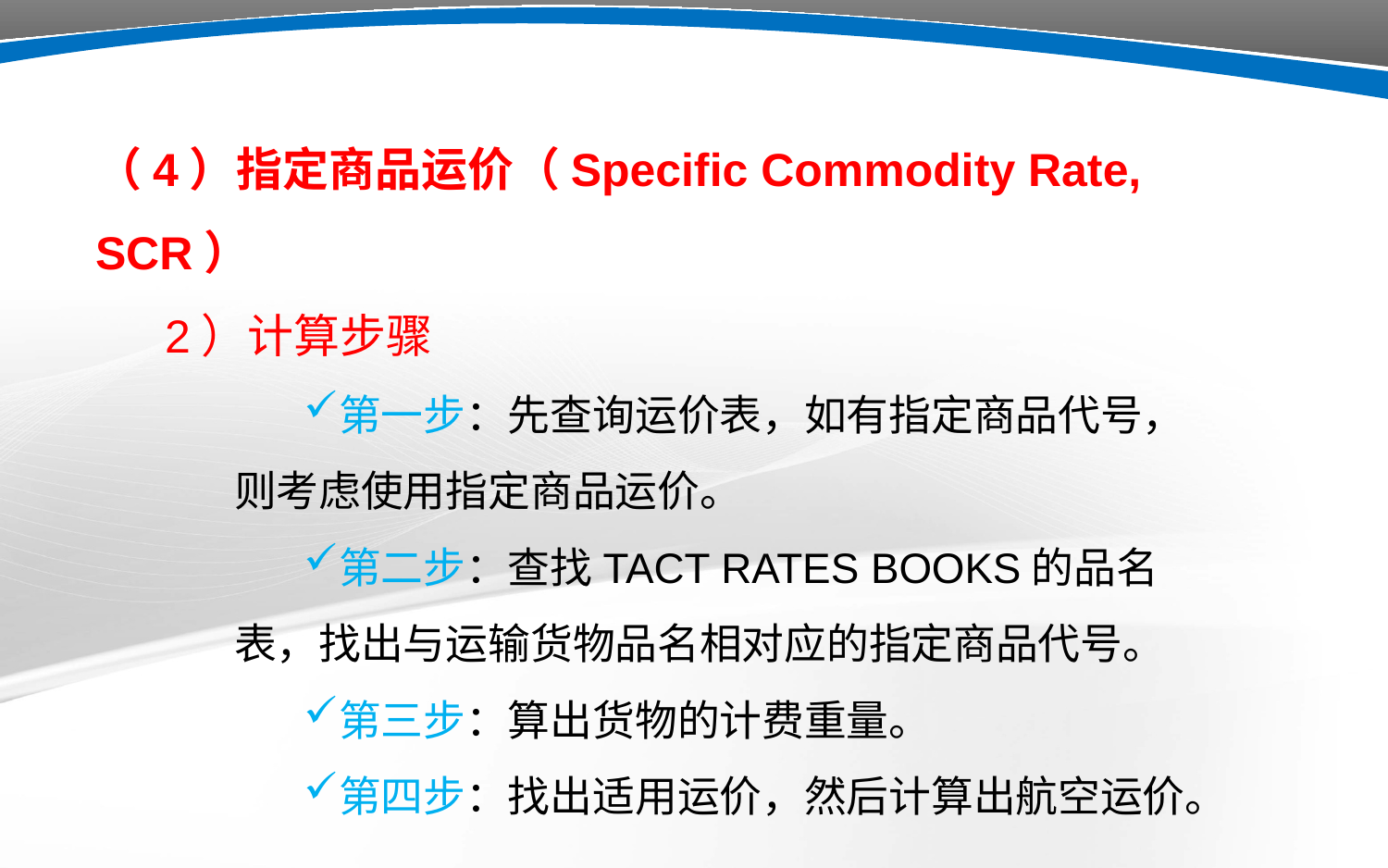

（4）指定商品运价（Specific Commodity Rate, SCR）
2）计算步骤
第一步：先查询运价表，如有指定商品代号，则考虑使用指定商品运价。
第二步：查找TACT RATES BOOKS的品名表，找出与运输货物品名相对应的指定商品代号。
第三步：算出货物的计费重量。
第四步：找出适用运价，然后计算出航空运价。